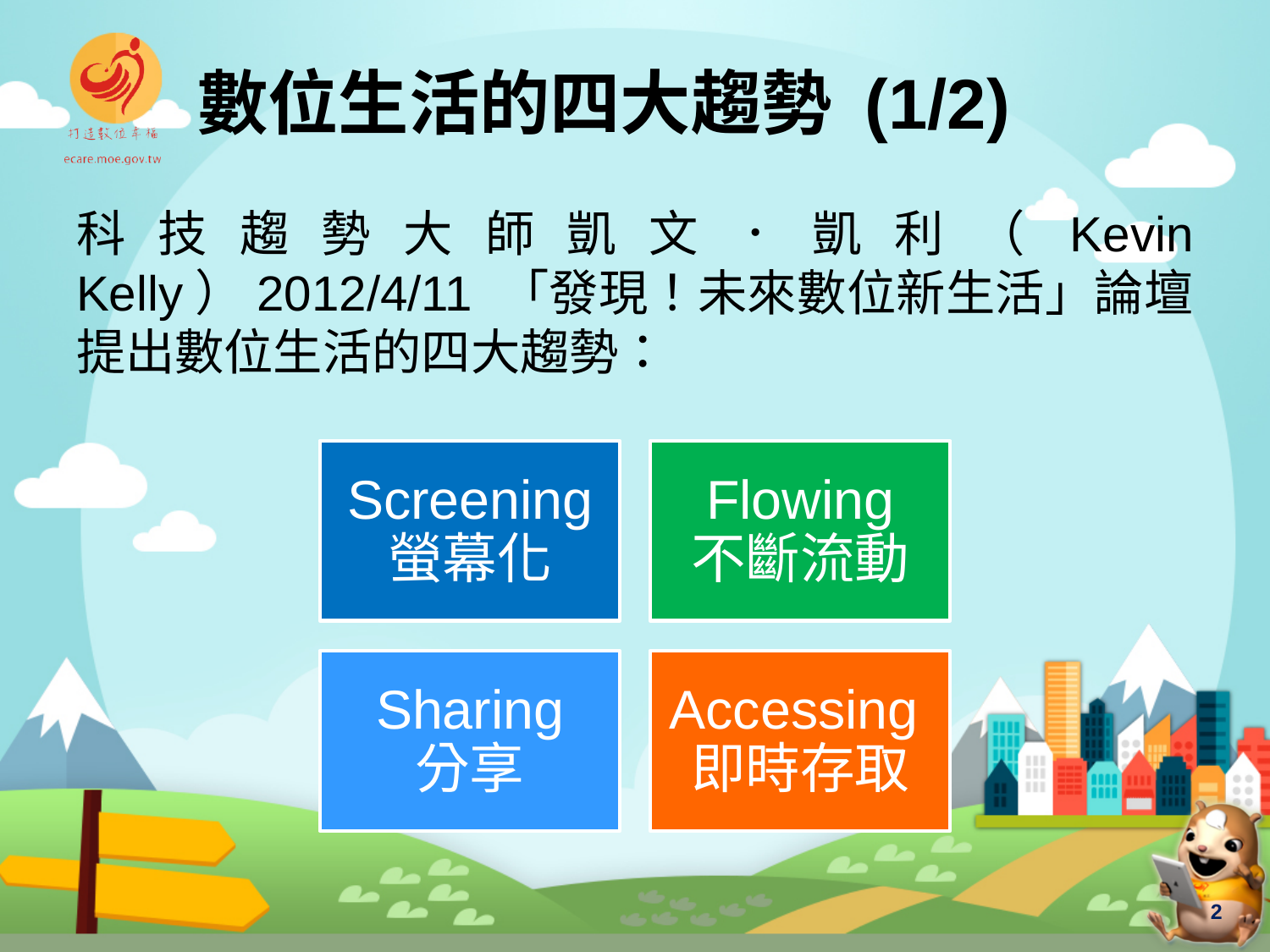

# 數位生活的四大趨勢 (1/2)
科技趨勢大師凱文．凱利（Kevin Kelly）2012/4/11 「發現！未來數位新生活」論壇提出數位生活的四大趨勢：
Screening
螢幕化
Flowing
不斷流動
Sharing
分享
Accessing即時存取
2